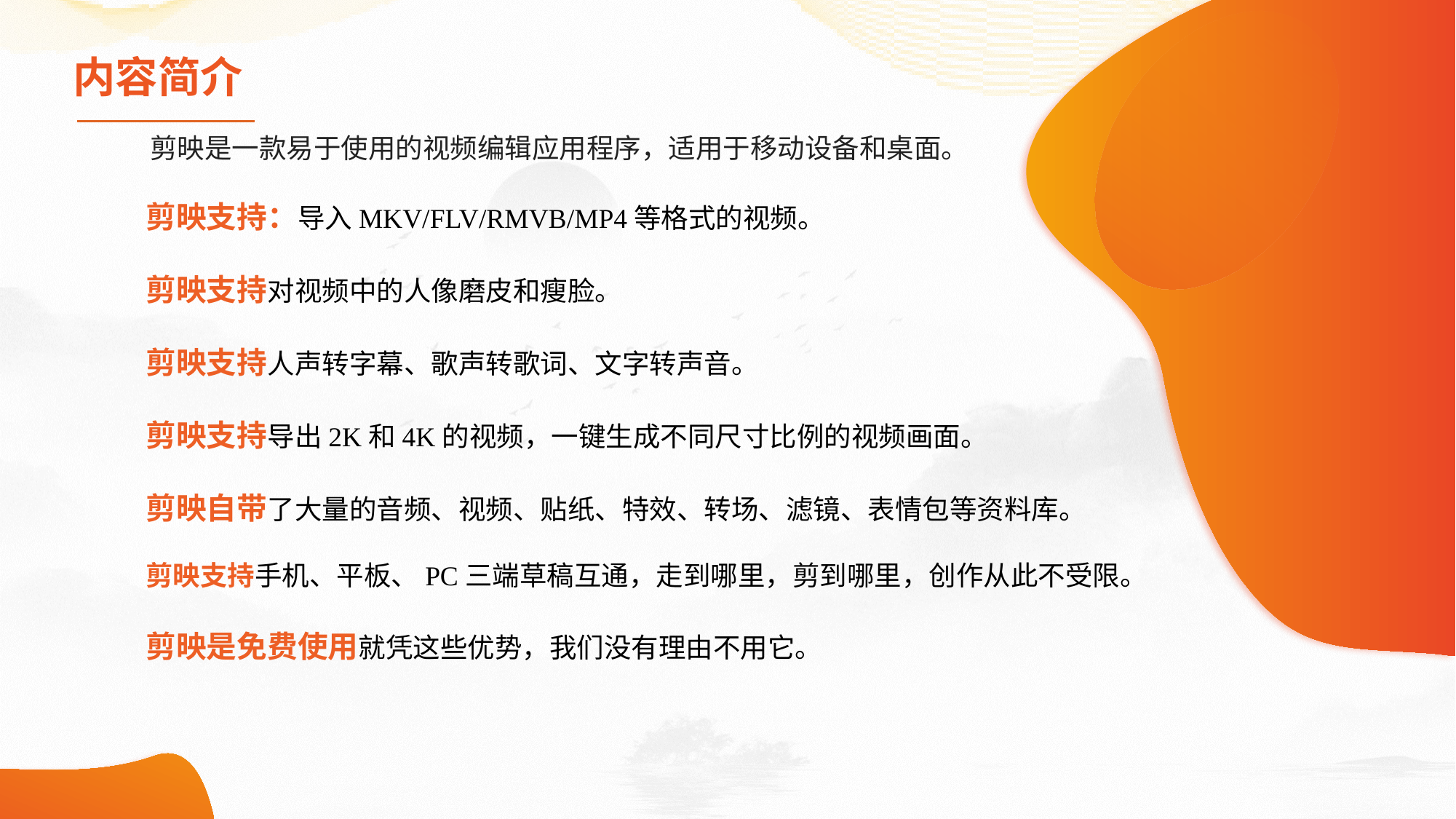

内容简介
剪映是一款易于使用的视频编辑应用程序，适用于移动设备和桌面。
剪映支持：导入MKV/FLV/RMVB/MP4等格式的视频。
剪映支持对视频中的人像磨皮和瘦脸。
剪映支持人声转字幕、歌声转歌词、文字转声音。
剪映支持导出2K和4K的视频，一键生成不同尺寸比例的视频画面。
剪映自带了大量的音频、视频、贴纸、特效、转场、滤镜、表情包等资料库。
剪映支持手机、平板、PC三端草稿互通，走到哪里，剪到哪里，创作从此不受限。
剪映是免费使用就凭这些优势，我们没有理由不用它。